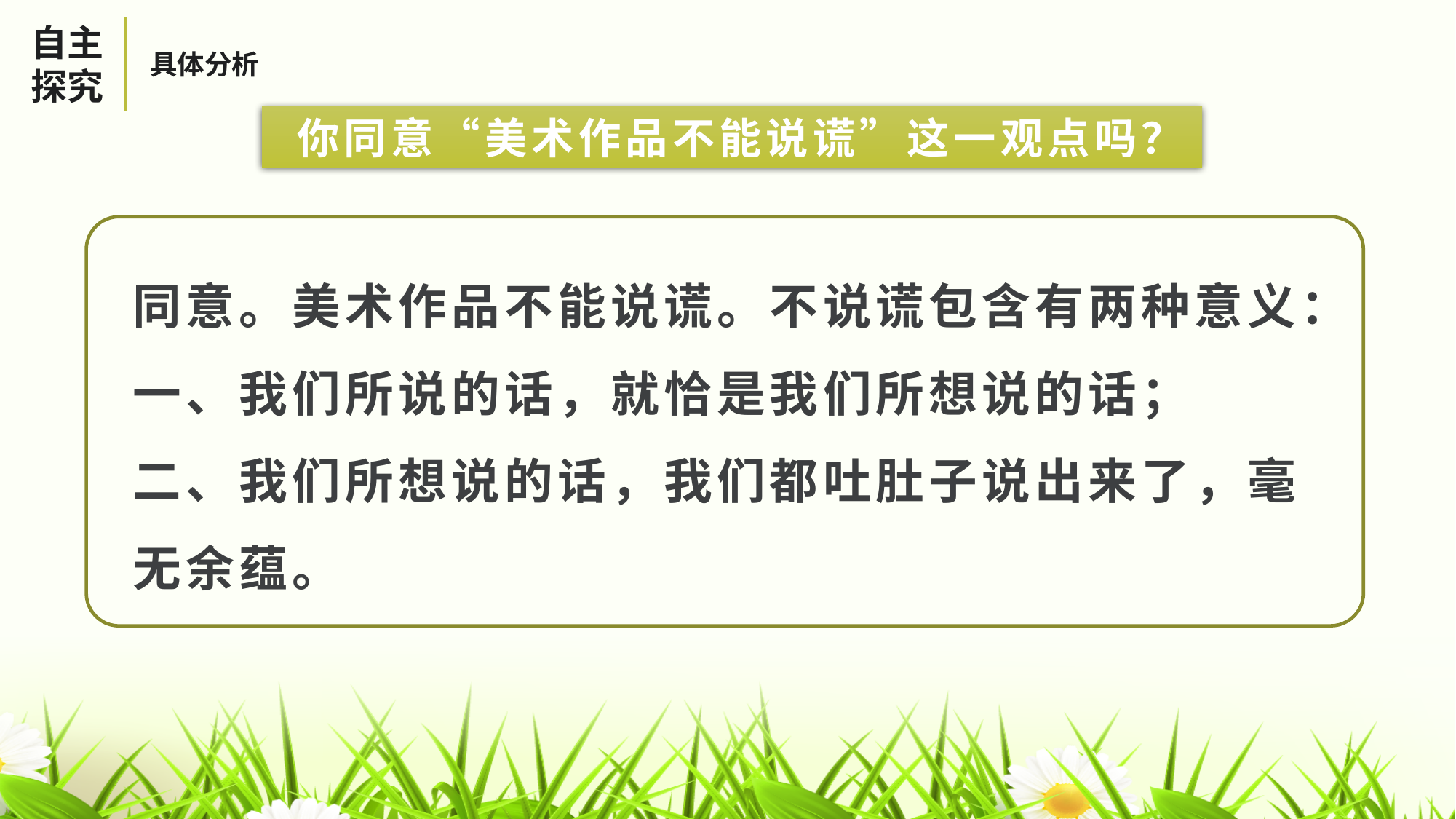

自主探究
具体分析
 你同意“美术作品不能说谎”这一观点吗？

同意。美术作品不能说谎。不说谎包含有两种意义：一、我们所说的话，就恰是我们所想说的话；
二、我们所想说的话，我们都吐肚子说出来了，毫无余蕴。